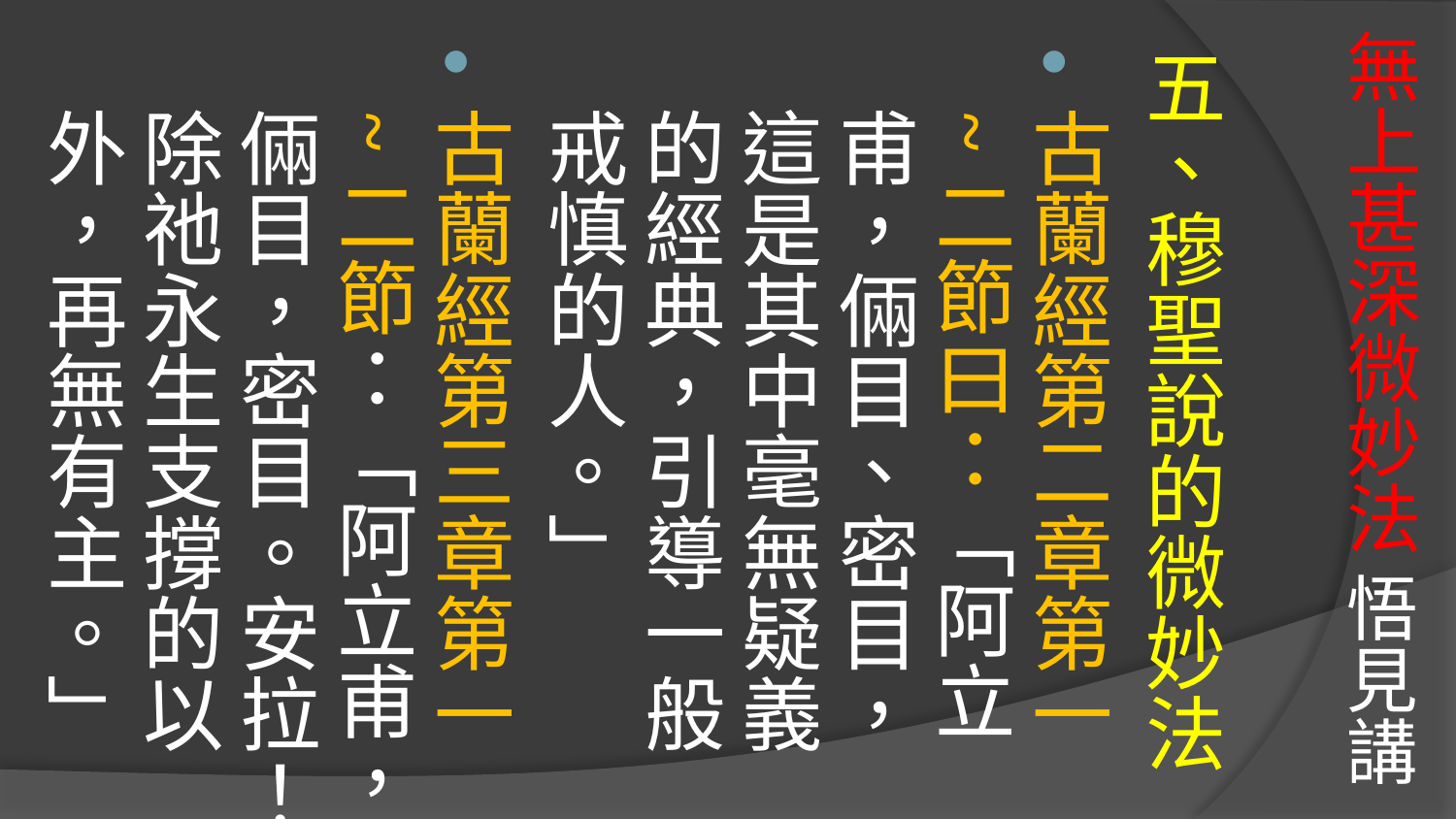

# 無上甚深微妙法 悟見講
五、穆聖說的微妙法
古蘭經第二章第一~二節曰：「阿立甫，倆目、密目，這是其中毫無疑義的經典，引導一般戒慎的人。」
古蘭經第三章第一~二節：「阿立甫，倆目，密目。安拉！除祂永生支撐的以外，再無有主。」